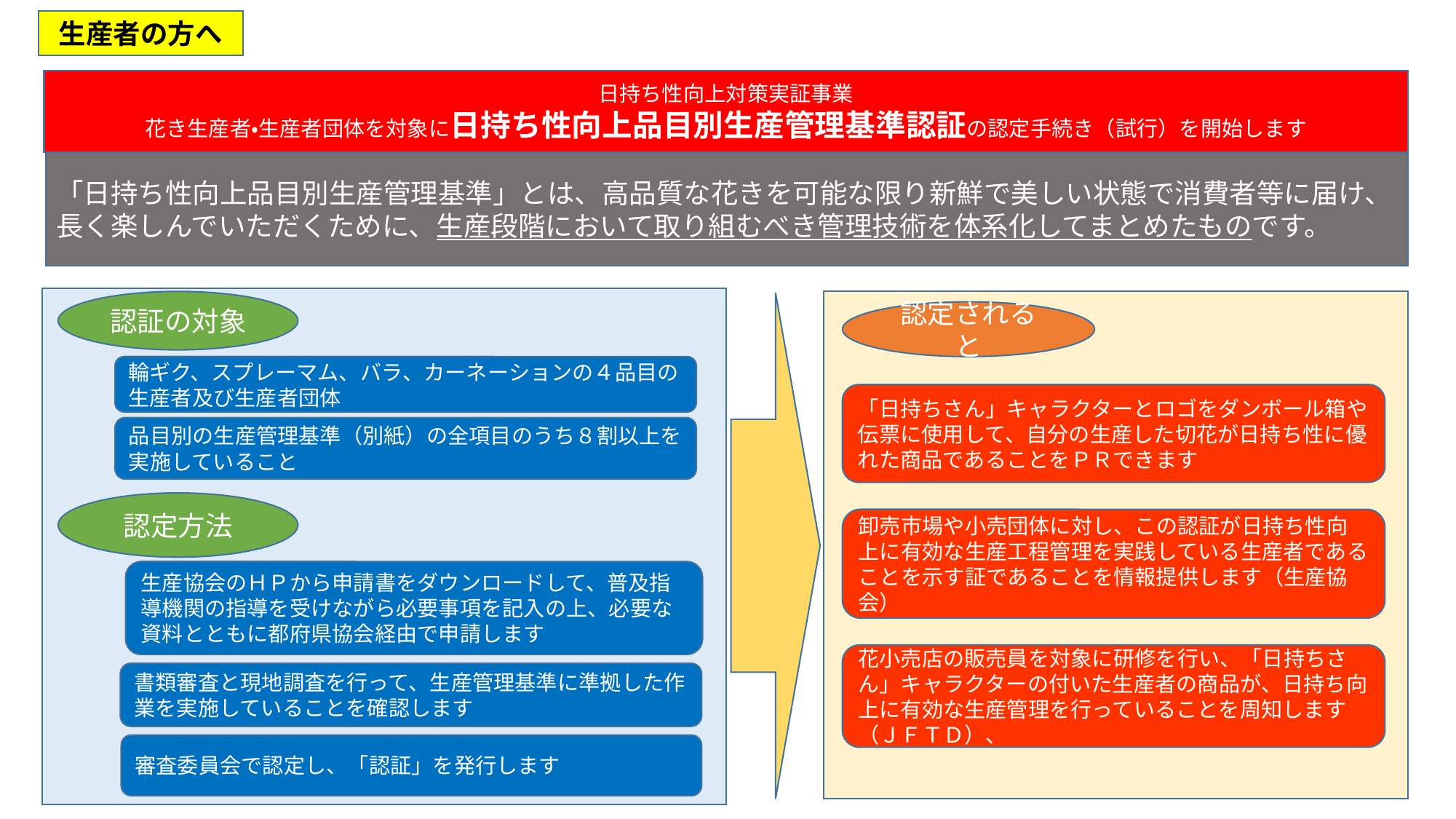

生産者の方へ
日持ち性向上対策実証事業
花き生産者・生産者団体を対象に日持ち性向上品目別生産管理基準認証の認定手続き（試行）を開始します
「日持ち性向上品目別生産管理基準」とは、高品質な花きを可能な限り新鮮で美しい状態で消費者等に届け、長く楽しんでいただくために、生産段階において取り組むべき管理技術を体系化してまとめたものです。

認証の対象

認定されると
輪ギク、スプレーマム、バラ、カーネーションの４品目の生産者及び生産者団体
「日持ちさん」キャラクターとロゴをダンボール箱や伝票に使用して、自分の生産した切花が日持ち性に優れた商品であることをＰＲできます
品目別の生産管理基準（別紙）の全項目のうち８割以上を実施していること
認定方法
卸売市場や小売団体に対し、この認証が日持ち性向上に有効な生産工程管理を実践している生産者であることを示す証であることを情報提供します（生産協会）
生産協会のＨＰから申請書をダウンロードして、普及指導機関の指導を受けながら必要事項を記入の上、必要な資料とともに都府県協会経由で申請します
花小売店の販売員を対象に研修を行い、「日持ちさん」キャラクターの付いた生産者の商品が、日持ち向上に有効な生産管理を行っていることを周知します（ＪＦＴＤ）、
書類審査と現地調査を行って、生産管理基準に準拠した作業を実施していることを確認します
審査委員会で認定し、「認証」を発行します